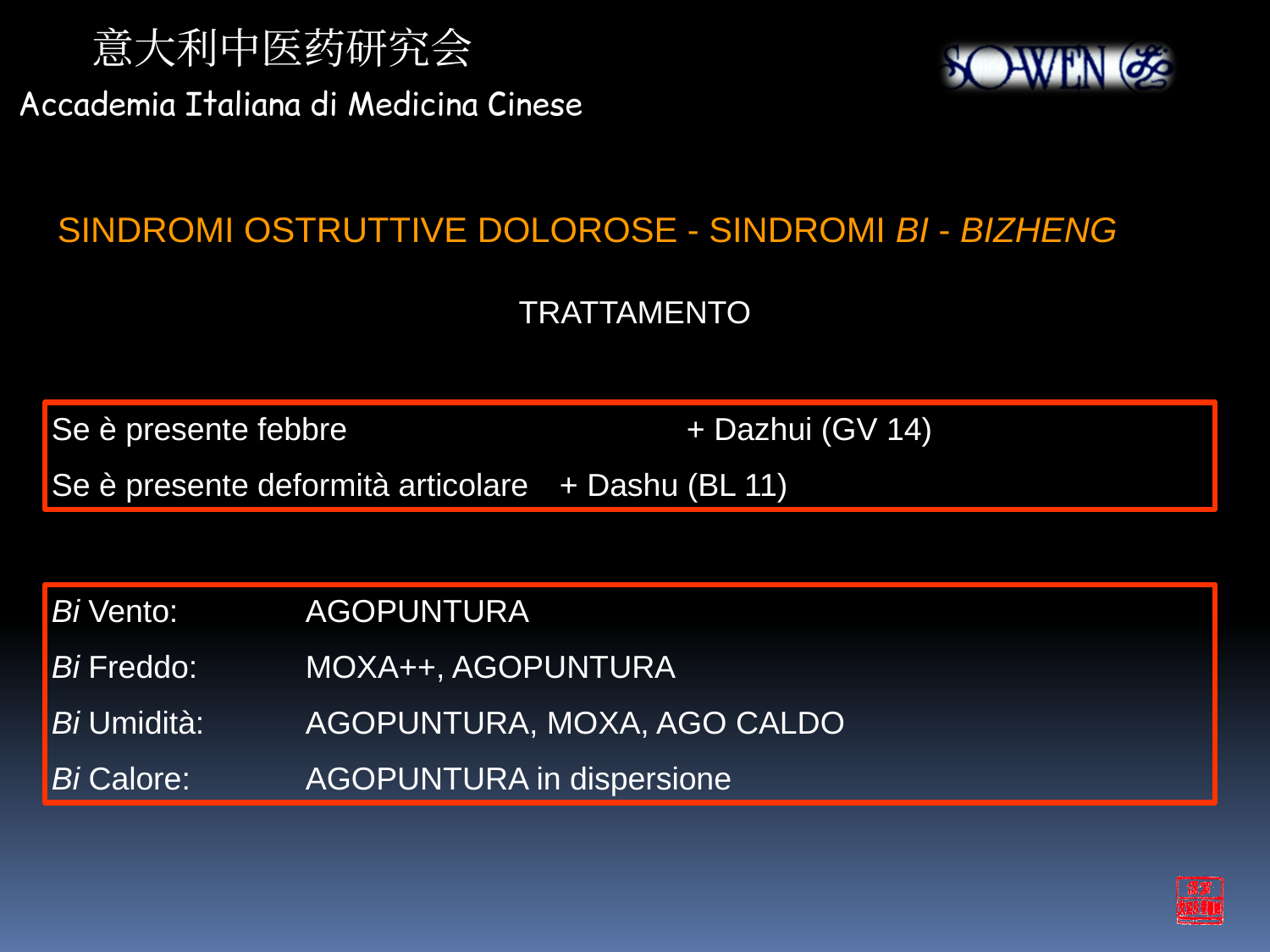

意大利中医药研究会
Accademia Italiana di Medicina Cinese
SINDROMI OSTRUTTIVE DOLOROSE - SINDROMI BI - BIZHENG
TRATTAMENTO
Se è presente febbre			+ Dazhui (GV 14)
Se è presente deformità articolare	+ Dashu (BL 11)
Bi Vento:	AGOPUNTURA
Bi Freddo:	MOXA++, AGOPUNTURA
Bi Umidità:	AGOPUNTURA, MOXA, AGO CALDO
Bi Calore:	AGOPUNTURA in dispersione